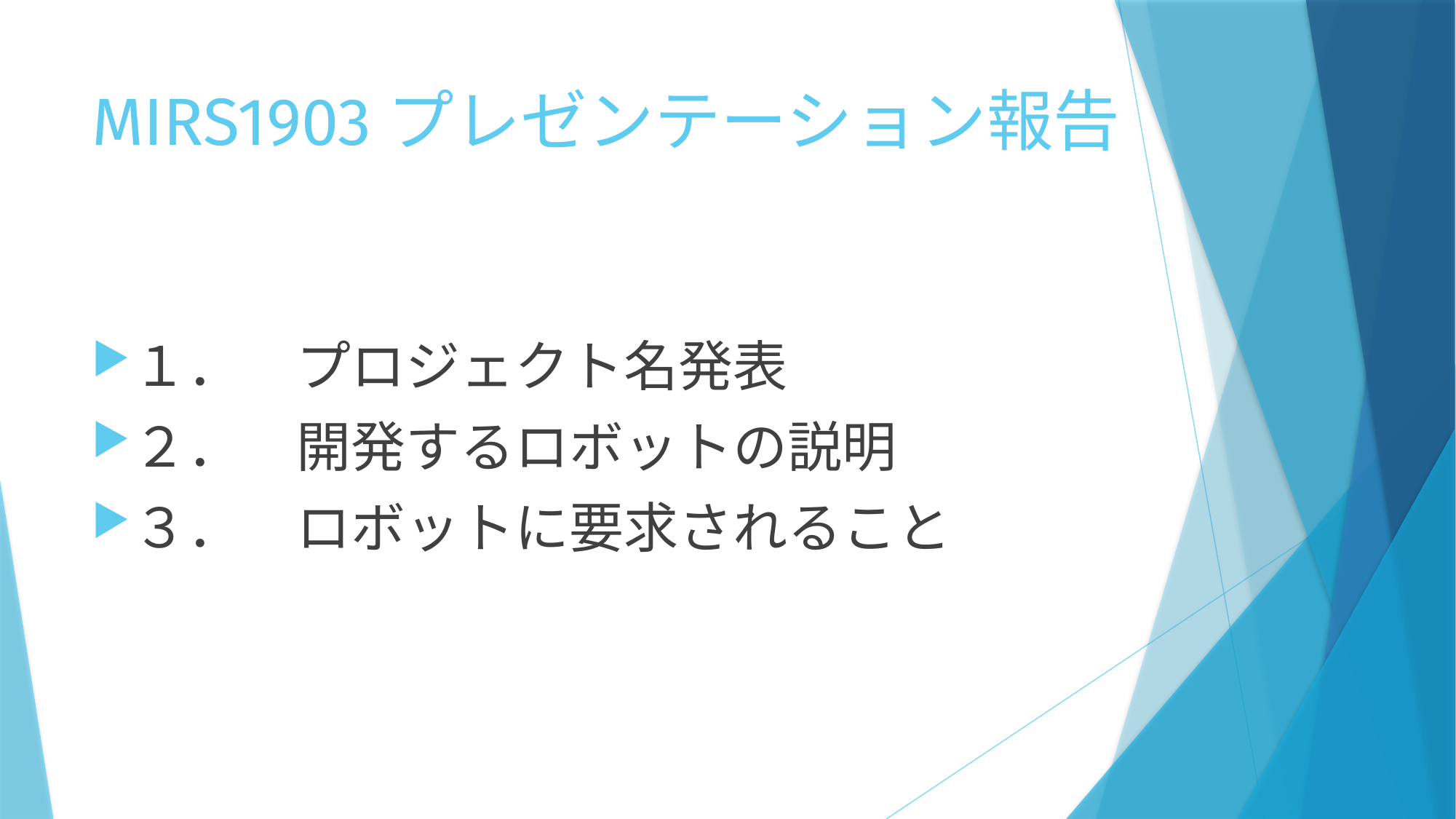

# MIRS1903プレゼンテーション報告
１．　プロジェクト名発表
２．　開発するロボットの説明
３．　ロボットに要求されること